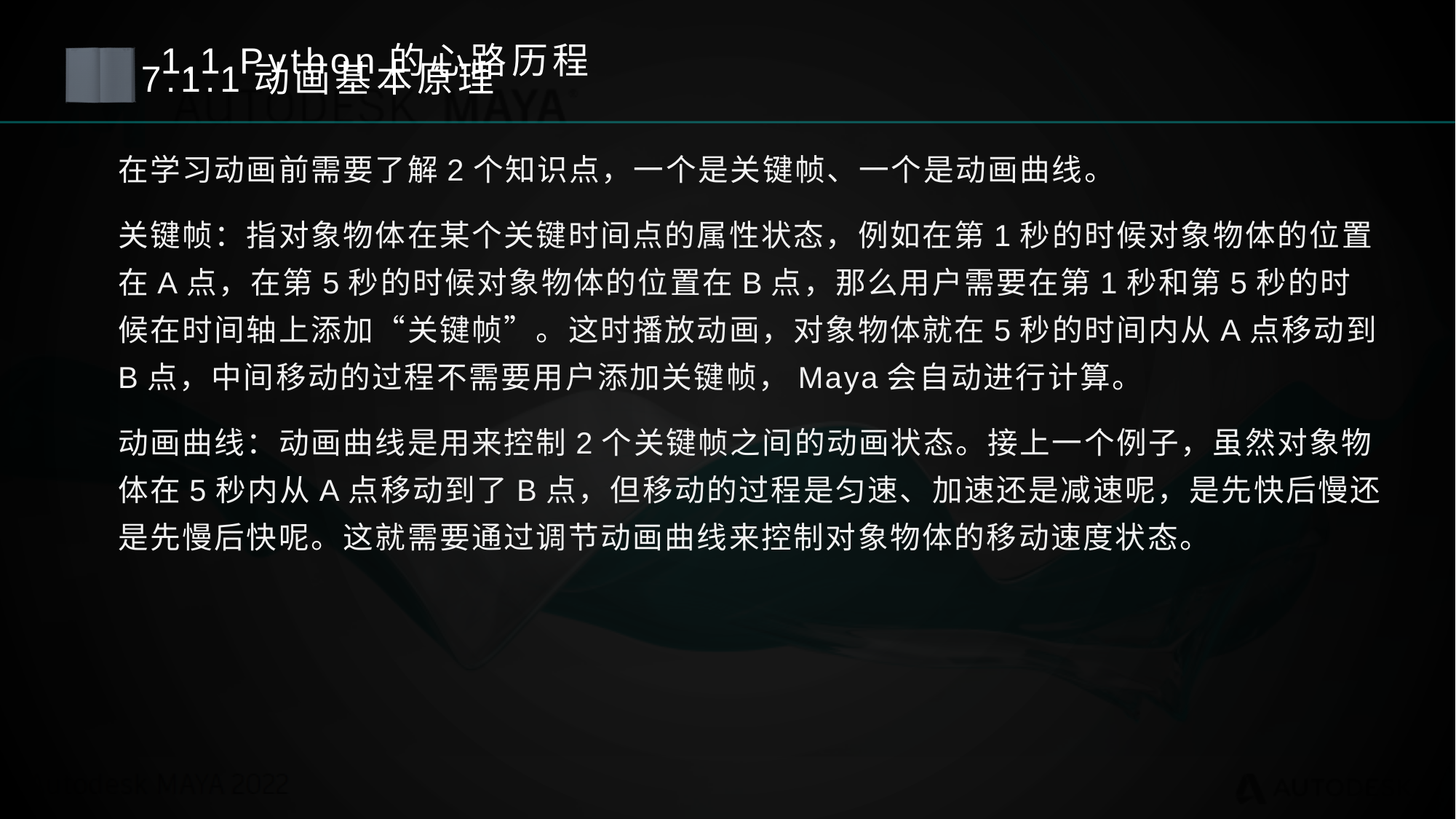

1.1 Python的心路历程
7.1.1动画基本原理
在学习动画前需要了解2个知识点，一个是关键帧、一个是动画曲线。
关键帧：指对象物体在某个关键时间点的属性状态，例如在第1秒的时候对象物体的位置在A点，在第5秒的时候对象物体的位置在B点，那么用户需要在第1秒和第5秒的时候在时间轴上添加“关键帧”。这时播放动画，对象物体就在5秒的时间内从A点移动到B点，中间移动的过程不需要用户添加关键帧，Maya会自动进行计算。
动画曲线：动画曲线是用来控制2个关键帧之间的动画状态。接上一个例子，虽然对象物体在5秒内从A点移动到了B点，但移动的过程是匀速、加速还是减速呢，是先快后慢还是先慢后快呢。这就需要通过调节动画曲线来控制对象物体的移动速度状态。